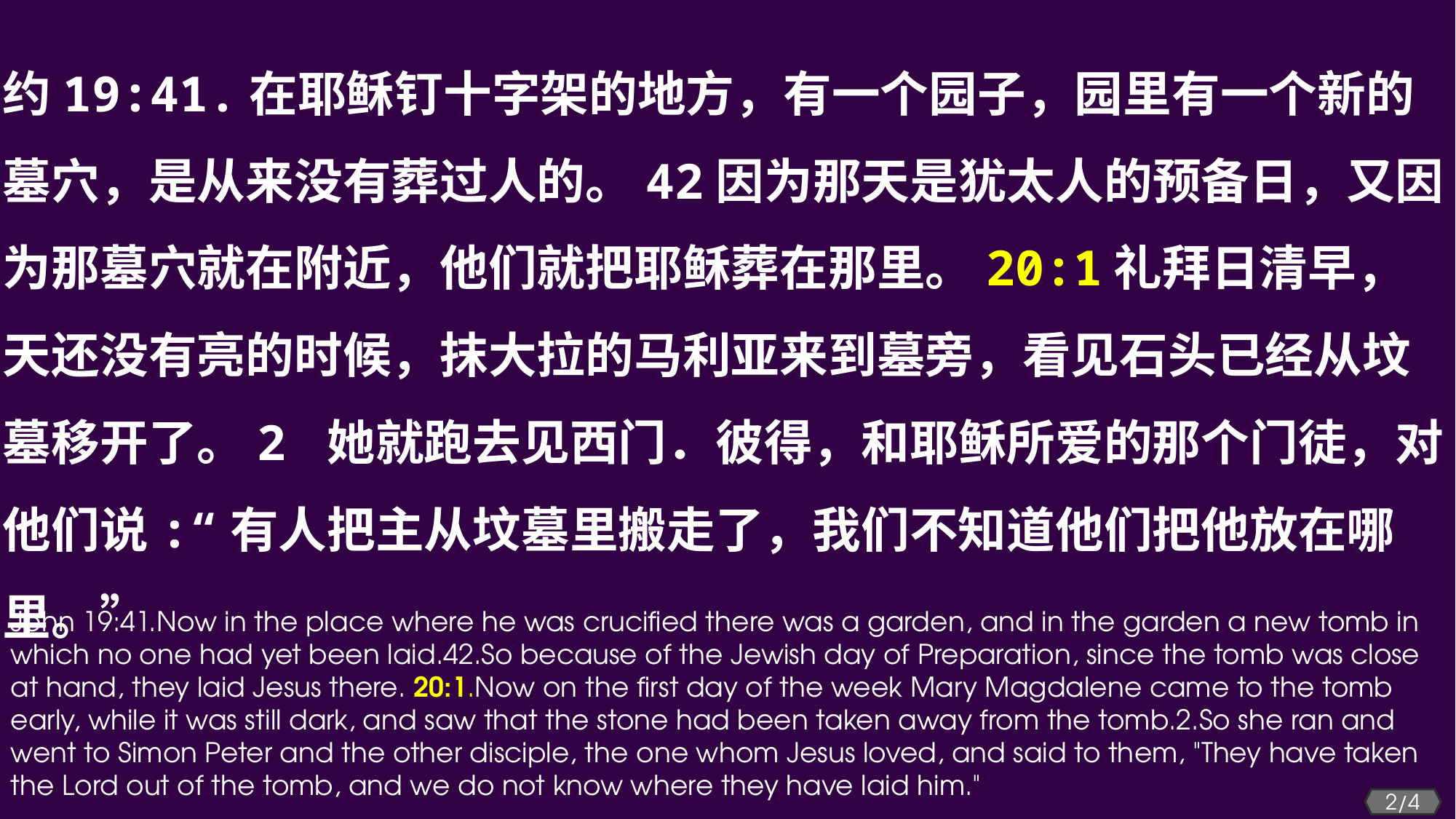

约19:41.在耶稣钉十字架的地方，有一个园子，园里有一个新的墓穴，是从来没有葬过人的。42因为那天是犹太人的预备日，又因为那墓穴就在附近，他们就把耶稣葬在那里。20:1礼拜日清早，天还没有亮的时候，抹大拉的马利亚来到墓旁，看见石头已经从坟墓移开了。2 她就跑去见西门．彼得，和耶稣所爱的那个门徒，对他们说:“有人把主从坟墓里搬走了，我们不知道他们把他放在哪里。”
John 19:41.Now in the place where he was crucified there was a garden, and in the garden a new tomb in which no one had yet been laid.42.So because of the Jewish day of Preparation, since the tomb was close at hand, they laid Jesus there. 20:1.Now on the first day of the week Mary Magdalene came to the tomb early, while it was still dark, and saw that the stone had been taken away from the tomb.2.So she ran and went to Simon Peter and the other disciple, the one whom Jesus loved, and said to them, "They have taken the Lord out of the tomb, and we do not know where they have laid him."
2/4